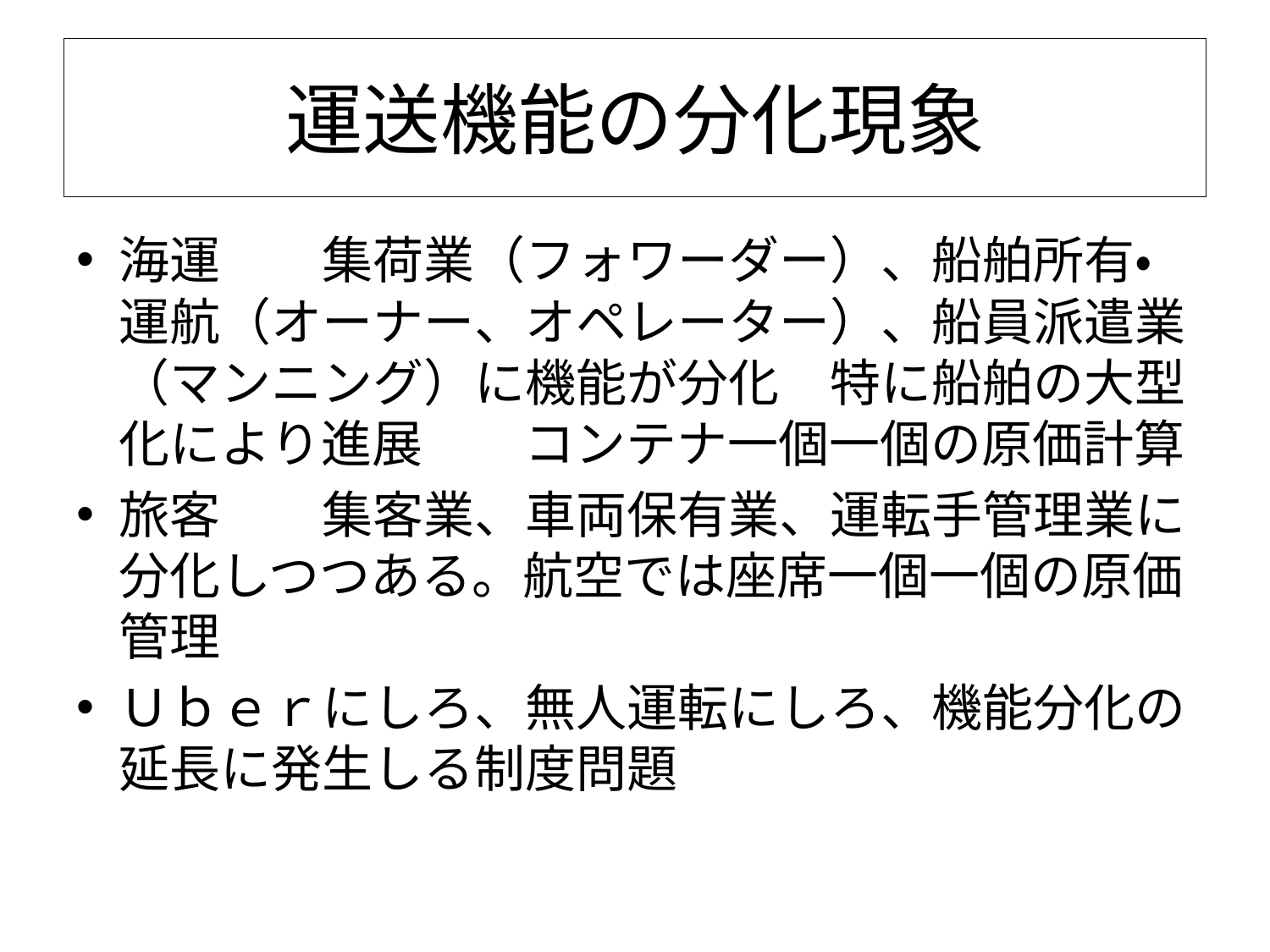

# 運送機能の分化現象
海運　　集荷業（フォワーダー）、船舶所有・運航（オーナー、オペレーター）、船員派遣業（マンニング）に機能が分化　特に船舶の大型化により進展　　コンテナ一個一個の原価計算
旅客　　集客業、車両保有業、運転手管理業に分化しつつある。航空では座席一個一個の原価管理
Ｕｂｅｒにしろ、無人運転にしろ、機能分化の延長に発生しる制度問題